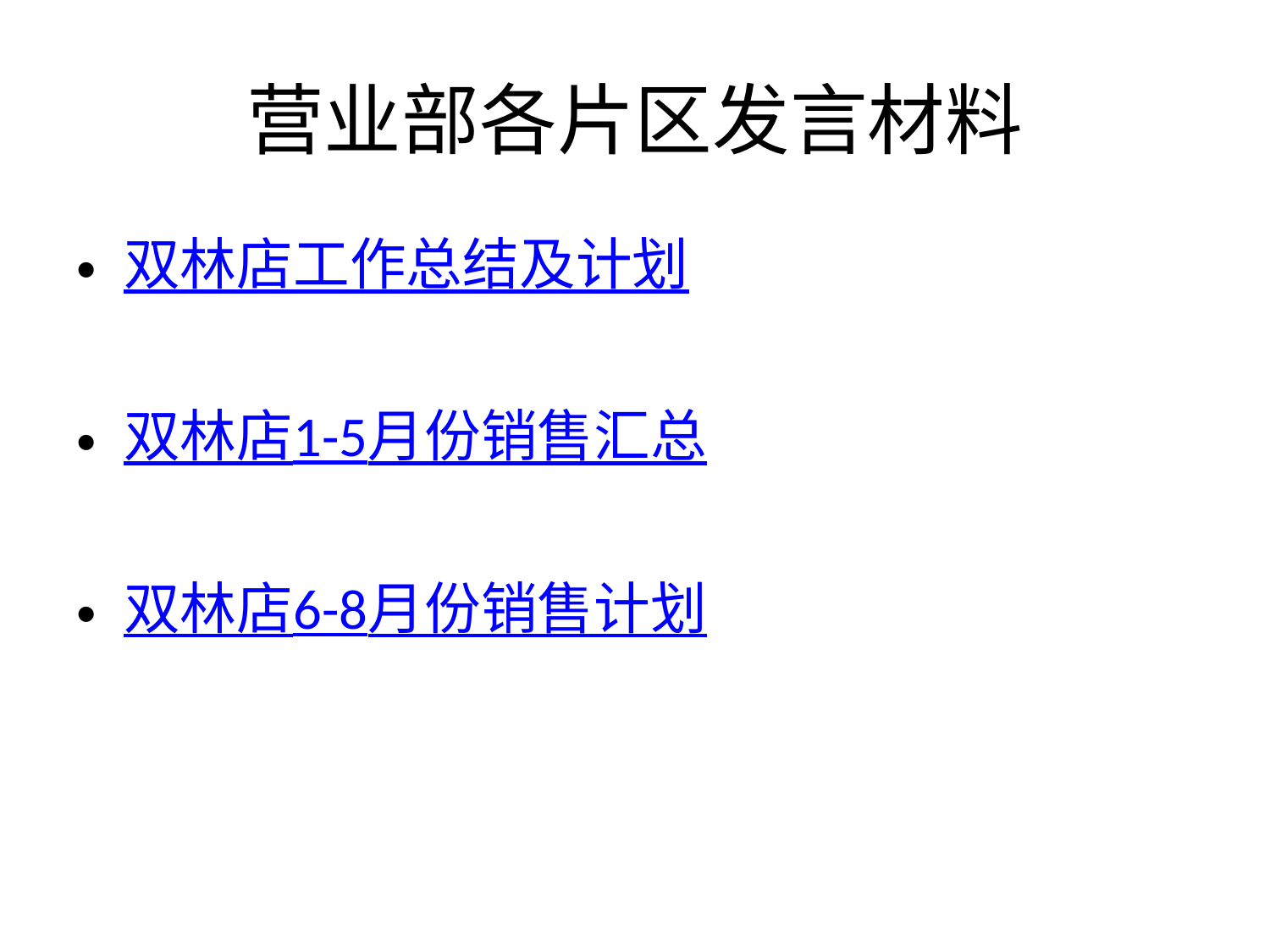

# 营业部各片区发言材料
双林店工作总结及计划

双林店1-5月份销售汇总

双林店6-8月份销售计划